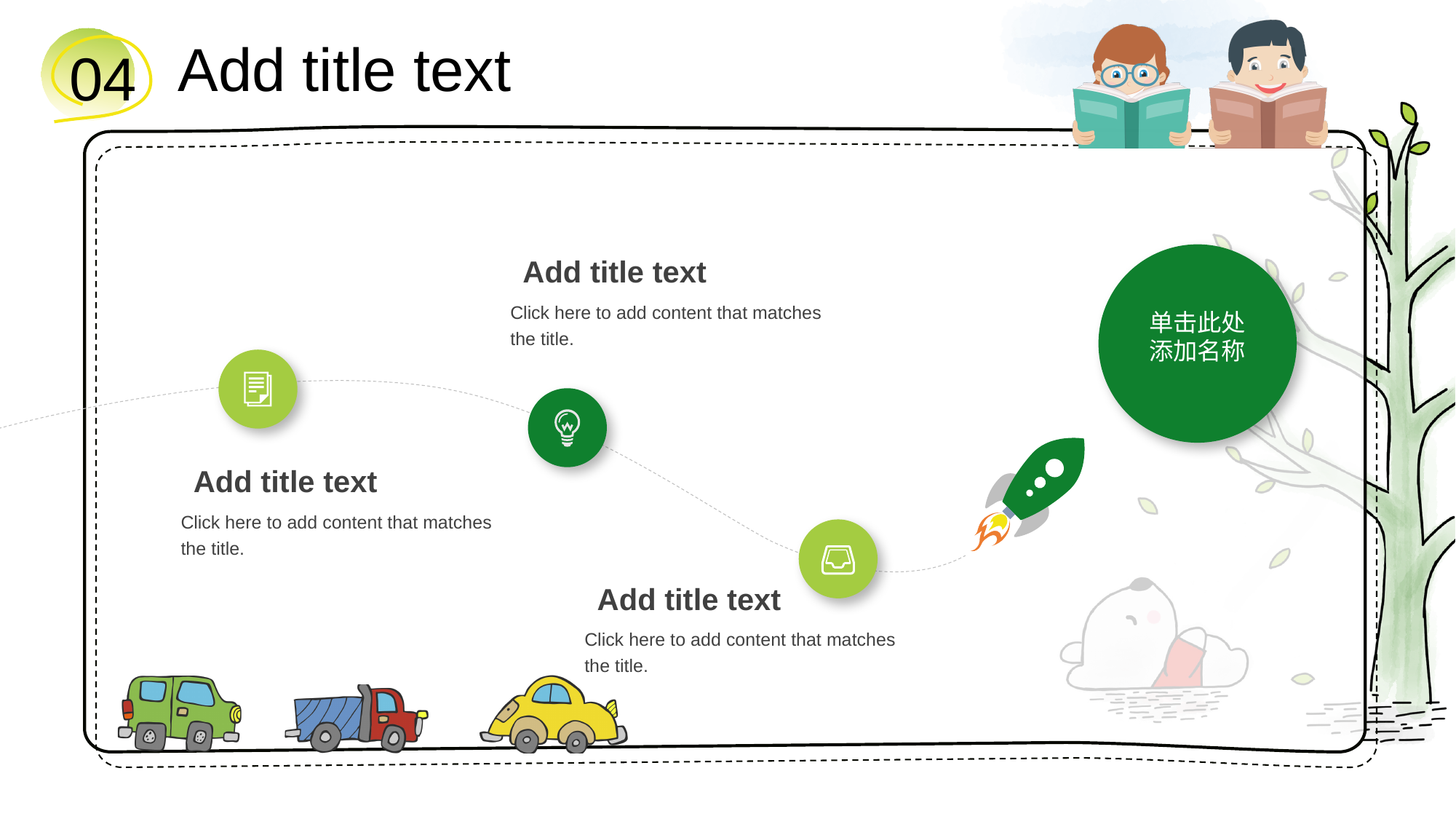

Add title text
04

Add title text
Click here to add content that matches the title.
单击此处
添加名称

Add title text
Click here to add content that matches the title.

Add title text
Click here to add content that matches the title.